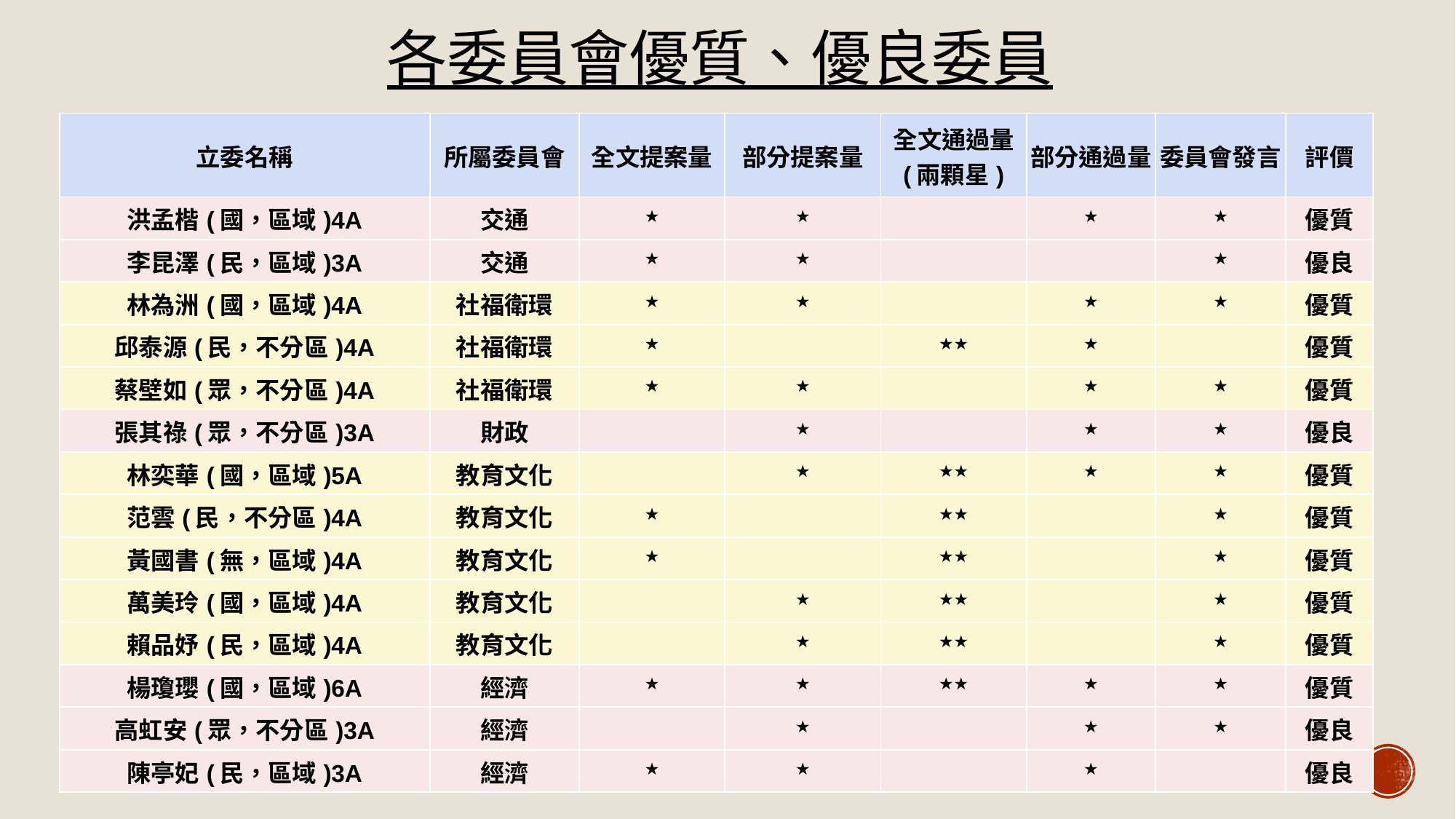

# 各委員會優質、優良委員
| 立委名稱 | 所屬委員會 | 全文提案量 | 部分提案量 | 全文通過量 (兩顆星) | 部分通過量 | 委員會發言 | 評價 |
| --- | --- | --- | --- | --- | --- | --- | --- |
| 洪孟楷(國，區域)4A | 交通 | ★ | ★ |  | ★ | ★ | 優質 |
| 李昆澤(民，區域)3A | 交通 | ★ | ★ |  |  | ★ | 優良 |
| 林為洲(國，區域)4A | 社福衛環 | ★ | ★ |  | ★ | ★ | 優質 |
| 邱泰源(民，不分區)4A | 社福衛環 | ★ |  | ★★ | ★ |  | 優質 |
| 蔡壁如(眾，不分區)4A | 社福衛環 | ★ | ★ |  | ★ | ★ | 優質 |
| 張其祿(眾，不分區)3A | 財政 |  | ★ |  | ★ | ★ | 優良 |
| 林奕華(國，區域)5A | 教育文化 |  | ★ | ★★ | ★ | ★ | 優質 |
| 范雲(民，不分區)4A | 教育文化 | ★ |  | ★★ |  | ★ | 優質 |
| 黃國書(無，區域)4A | 教育文化 | ★ |  | ★★ |  | ★ | 優質 |
| 萬美玲(國，區域)4A | 教育文化 |  | ★ | ★★ |  | ★ | 優質 |
| 賴品妤(民，區域)4A | 教育文化 |  | ★ | ★★ |  | ★ | 優質 |
| 楊瓊瓔(國，區域)6A | 經濟 | ★ | ★ | ★★ | ★ | ★ | 優質 |
| 高虹安(眾，不分區)3A | 經濟 |  | ★ |  | ★ | ★ | 優良 |
| 陳亭妃(民，區域)3A | 經濟 | ★ | ★ |  | ★ |  | 優良 |